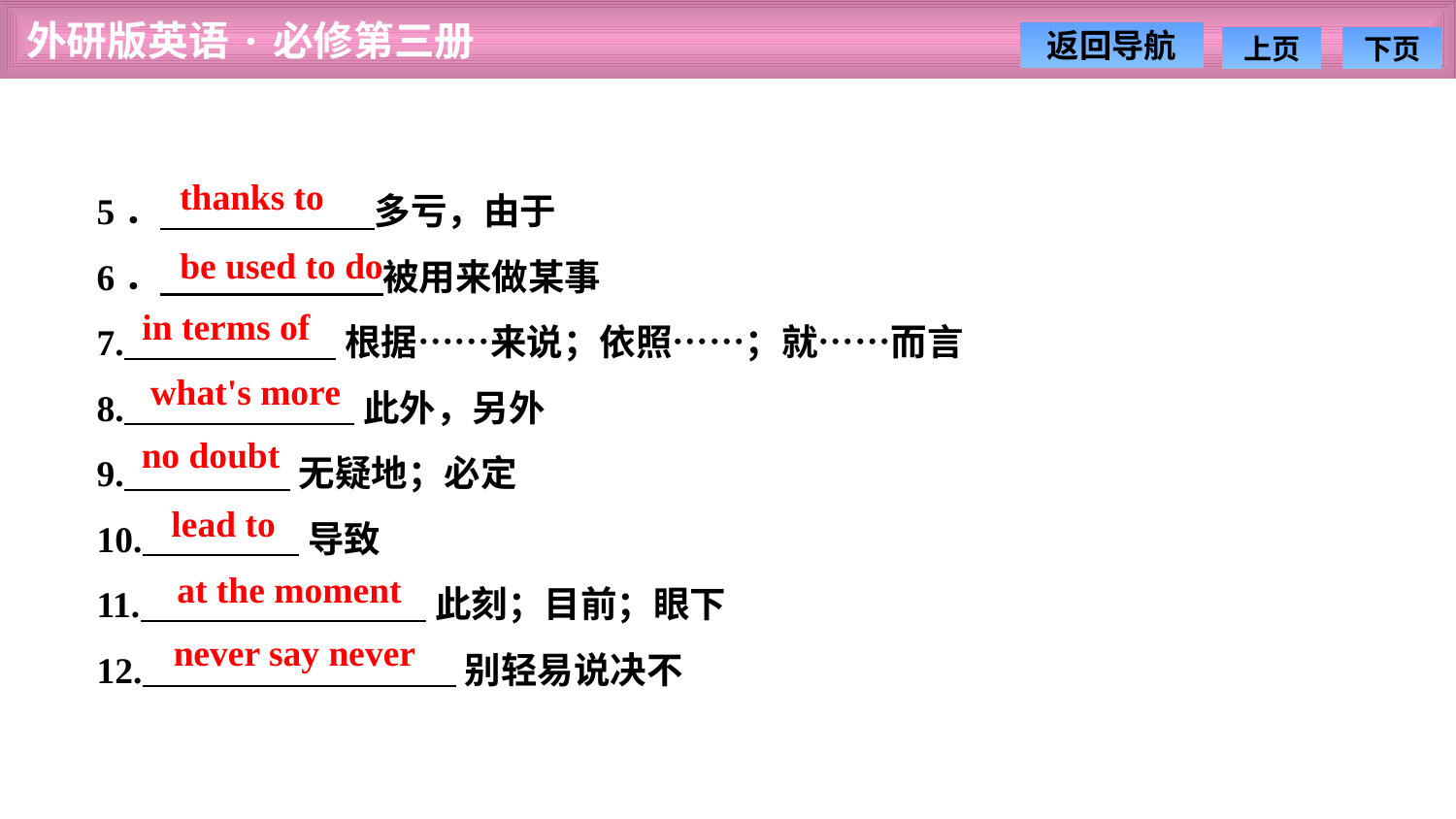

5．                          多亏，由于
6．                           被用来做某事
7.                       根据……来说；依照……；就……而言
8.                         此外，另外
9.                  无疑地；必定
10.                 导致
11.                               此刻；目前；眼下
12.                                  别轻易说决不
thanks to
be used to do
in terms of
what's more
no doubt
lead to
at the moment
never say never